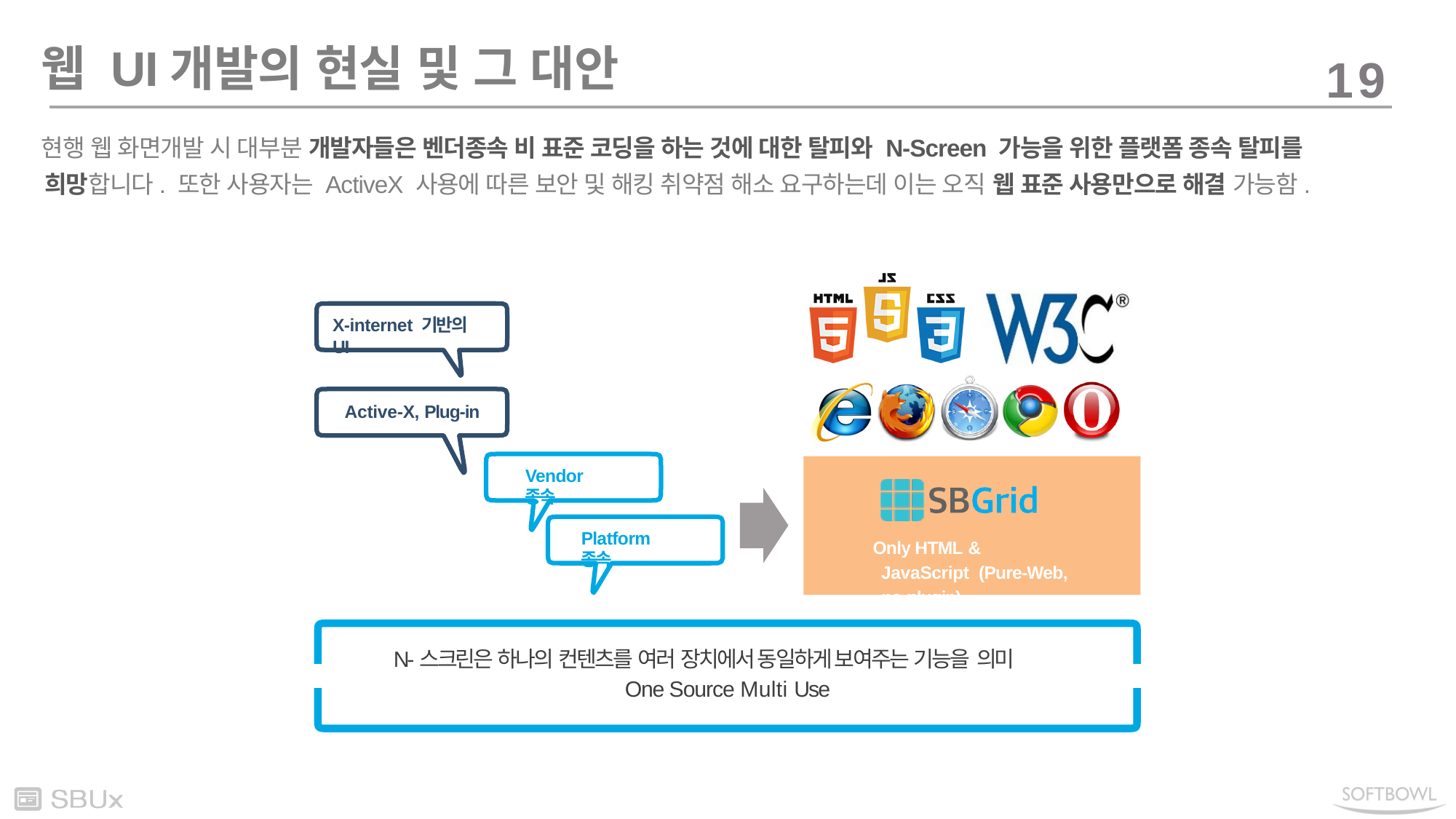

웹 UI개발의 현실 및 그 대안
19
현행 웹 화면개발 시 대부분 개발자들은 벤더종속 비 표준 코딩을 하는 것에 대한 탈피와 N-Screen 가능을 위한 플랫폼 종속 탈피를  희망합니다. 또한 사용자는 ActiveX 사용에 따른 보안 및 해킹 취약점 해소 요구하는데 이는 오직 웹 표준 사용만으로 해결 가능함.

X-internet 기반의 UI

Active-X, Plug-in

Only HTML & JavaScript  (Pure-Web, no-plugin)

Vendor 종속

Platform 종속

N-스크린은 하나의 컨텐츠를 여러 장치에서 동일하게 보여주는 기능을 의미
One Source Multi Use